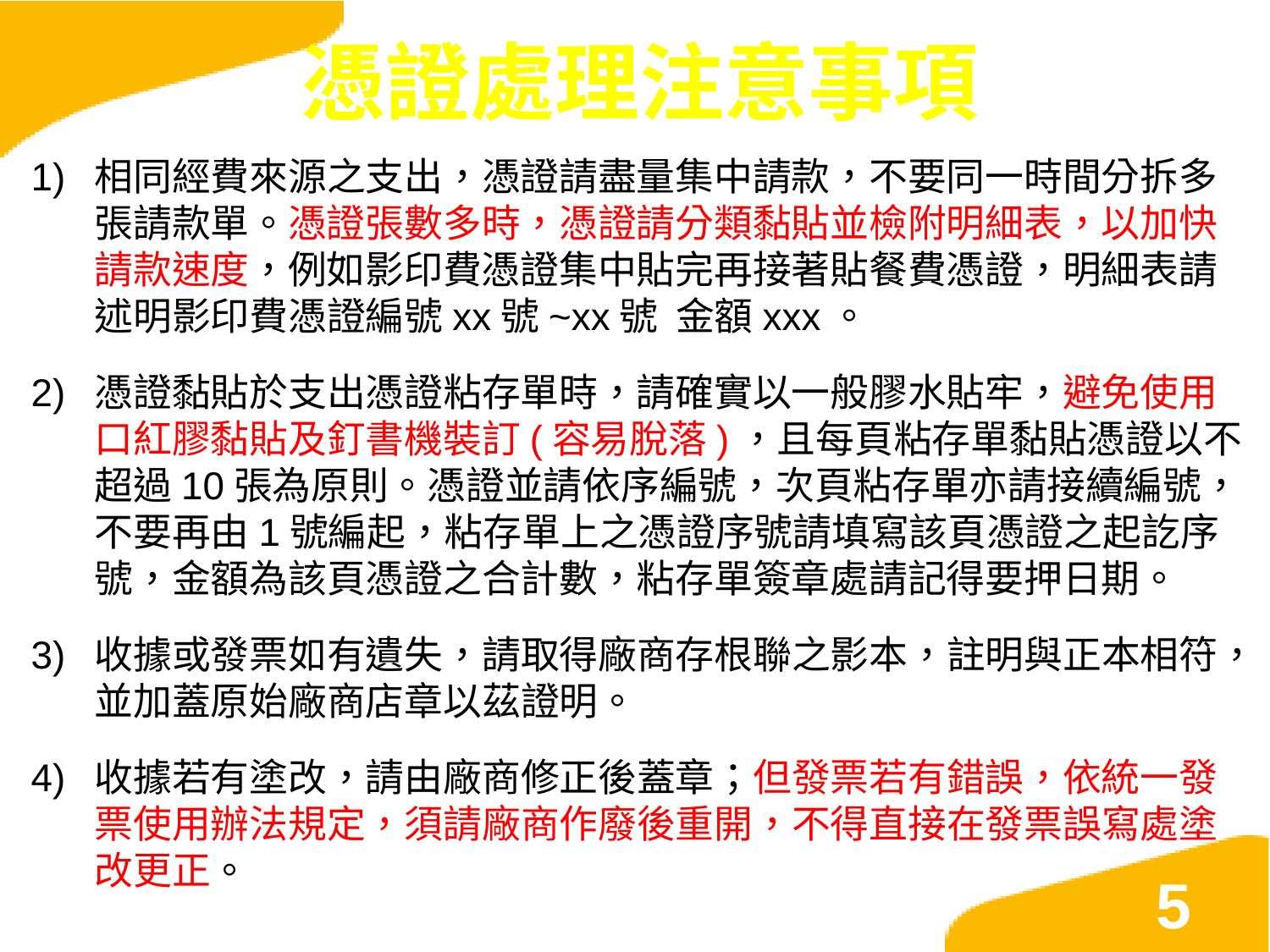

# 憑證處理注意事項
相同經費來源之支出，憑證請盡量集中請款，不要同一時間分拆多張請款單。憑證張數多時，憑證請分類黏貼並檢附明細表，以加快請款速度，例如影印費憑證集中貼完再接著貼餐費憑證，明細表請述明影印費憑證編號xx號~xx號  金額xxx。
憑證黏貼於支出憑證粘存單時，請確實以一般膠水貼牢，避免使用口紅膠黏貼及釘書機裝訂(容易脫落)，且每頁粘存單黏貼憑證以不超過10張為原則。憑證並請依序編號，次頁粘存單亦請接續編號，不要再由1號編起，粘存單上之憑證序號請填寫該頁憑證之起訖序號，金額為該頁憑證之合計數，粘存單簽章處請記得要押日期。
收據或發票如有遺失，請取得廠商存根聯之影本，註明與正本相符，並加蓋原始廠商店章以茲證明。
收據若有塗改，請由廠商修正後蓋章；但發票若有錯誤，依統一發票使用辦法規定，須請廠商作廢後重開，不得直接在發票誤寫處塗改更正。

5